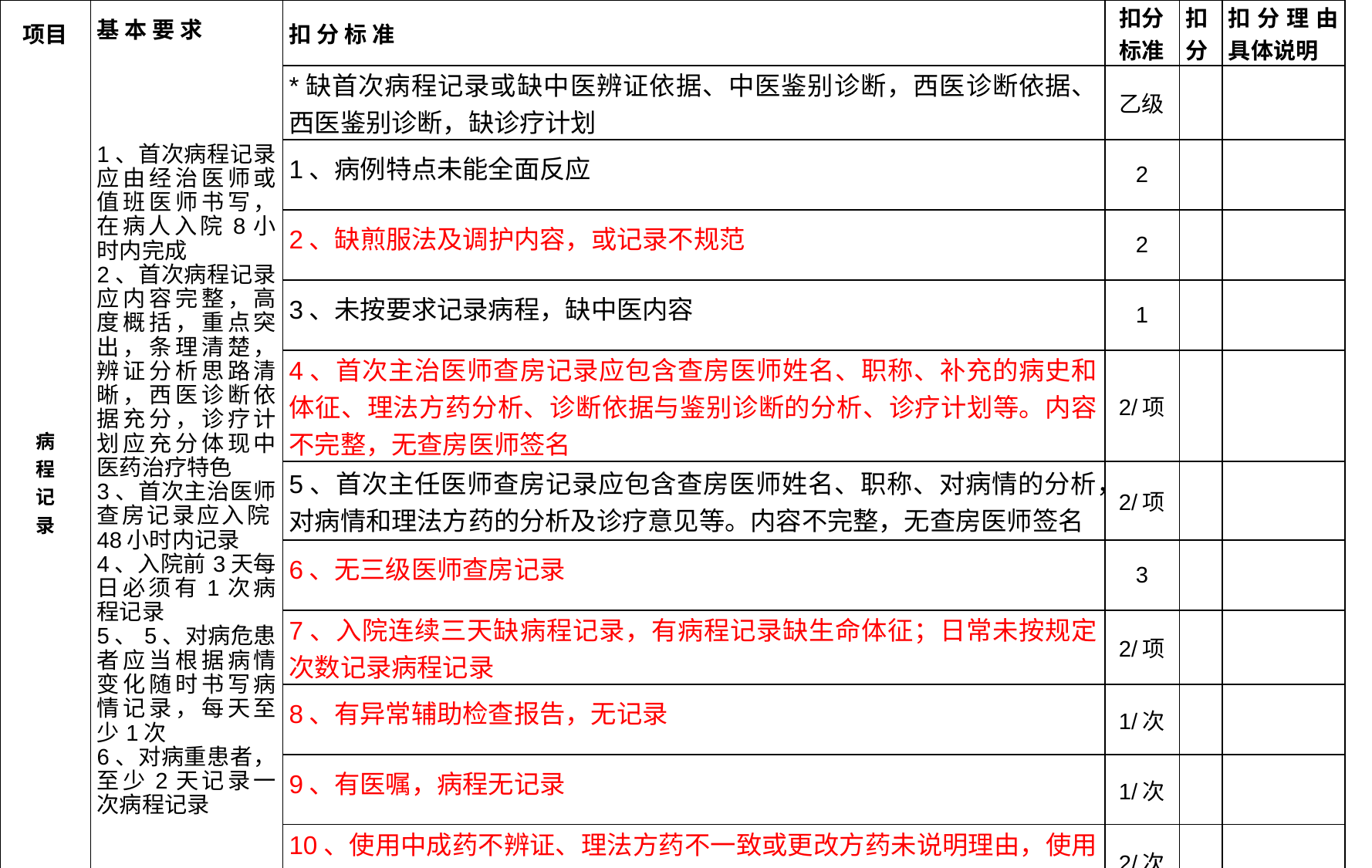

| 项目 | 基 本 要 求 | 扣 分 标 准 | 扣分 标准 | 扣分 | 扣分理由具体说明 |
| --- | --- | --- | --- | --- | --- |
| 病 程 记 录 | 1、首次病程记录应由经治医师或值班医师书写，在病人入院8小时内完成 2、首次病程记录应内容完整，高度概括，重点突出，条理清楚，辨证分析思路清晰，西医诊断依据充分，诊疗计划应充分体现中医药治疗特色 3、首次主治医师查房记录应入院48小时内记录 4、入院前3天每日必须有1次病程记录 5、5、对病危患者应当根据病情变化随时书写病情记录，每天至少1次 6、对病重患者，至少2天记录一次病程记录 | \*缺首次病程记录或缺中医辨证依据、中医鉴别诊断，西医诊断依据、西医鉴别诊断，缺诊疗计划 | 乙级 |  |  |
|  |  | 1、病例特点未能全面反应 | 2 |  |  |
|  |  | 2、缺煎服法及调护内容，或记录不规范 | 2 |  |  |
|  |  | 3、未按要求记录病程，缺中医内容 | 1 |  |  |
|  |  | 4、首次主治医师查房记录应包含查房医师姓名、职称、补充的病史和体征、理法方药分析、诊断依据与鉴别诊断的分析、诊疗计划等。内容不完整，无查房医师签名 | 2/项 |  |  |
|  |  | 5、首次主任医师查房记录应包含查房医师姓名、职称、对病情的分析，对病情和理法方药的分析及诊疗意见等。内容不完整，无查房医师签名 | 2/项 |  |  |
|  |  | 6、无三级医师查房记录 | 3 |  |  |
|  |  | 7、入院连续三天缺病程记录，有病程记录缺生命体征；日常未按规定次数记录病程记录 | 2/项 |  |  |
|  |  | 8、有异常辅助检查报告，无记录 | 1/次 |  |  |
|  |  | 9、有医嘱，病程无记录 | 1/次 |  |  |
|  |  | 10、使用中成药不辨证、理法方药不一致或更改方药未说明理由，使用西药未记录理由 | 2/次 |  |  |